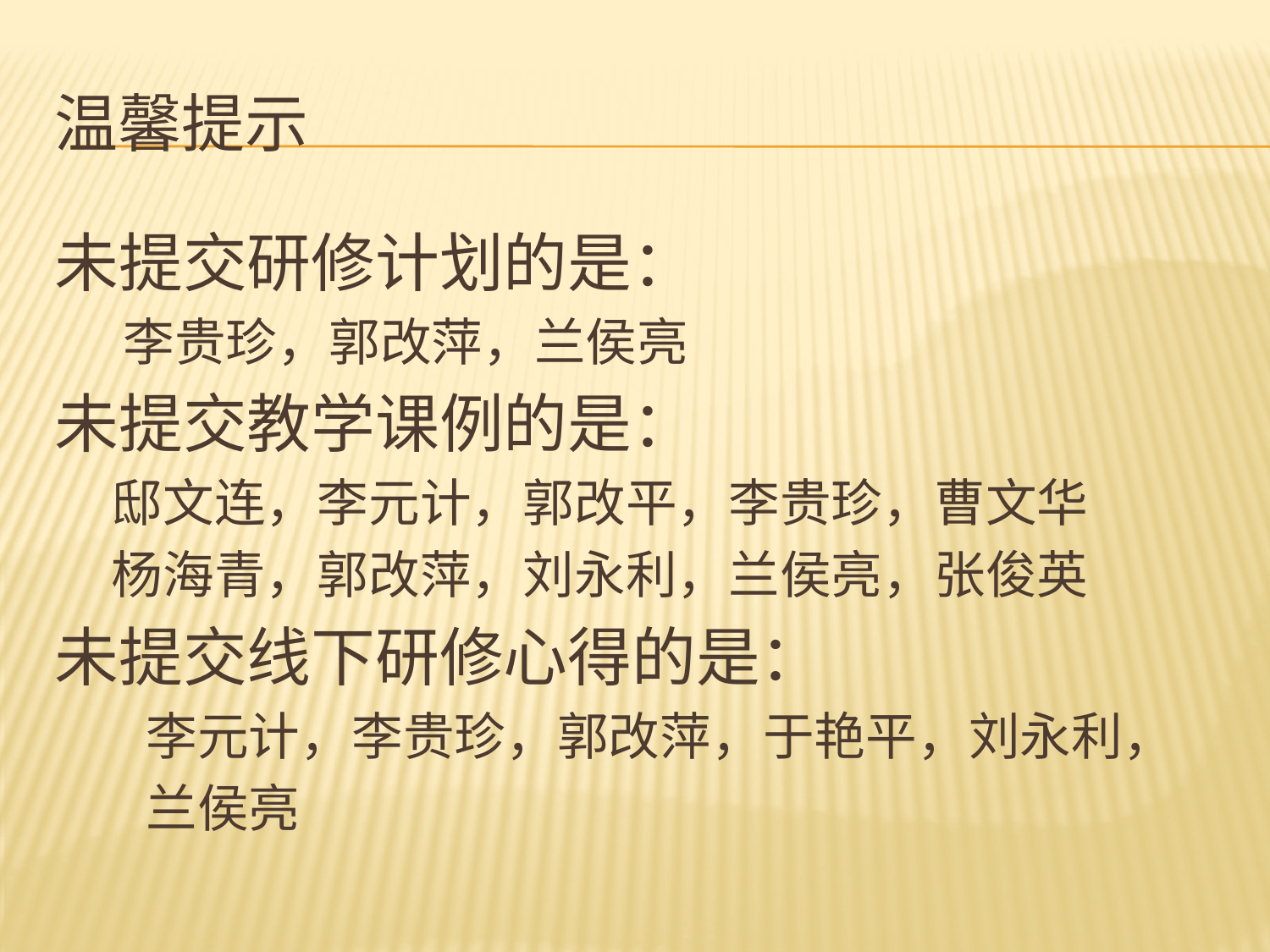

# 温馨提示
未提交研修计划的是：
     李贵珍，郭改萍，兰侯亮
未提交教学课例的是：
    邸文连，李元计，郭改平，李贵珍，曹文华
    杨海青，郭改萍，刘永利，兰侯亮，张俊英
未提交线下研修心得的是：
       李元计，李贵珍，郭改萍，于艳平，刘永利，
       兰侯亮